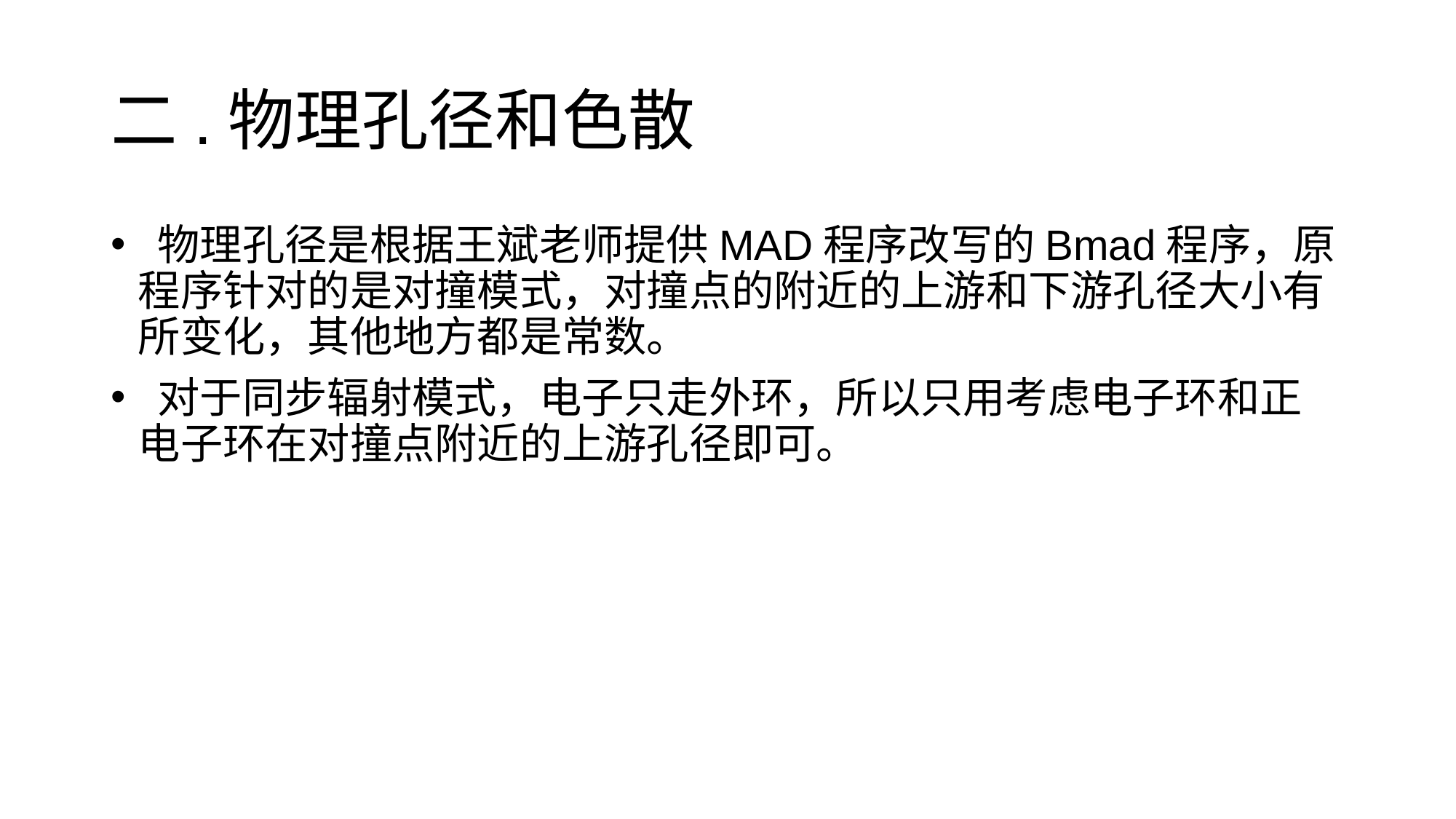

# 二.物理孔径和色散
 物理孔径是根据王斌老师提供MAD程序改写的Bmad程序，原程序针对的是对撞模式，对撞点的附近的上游和下游孔径大小有所变化，其他地方都是常数。
 对于同步辐射模式，电子只走外环，所以只用考虑电子环和正电子环在对撞点附近的上游孔径即可。